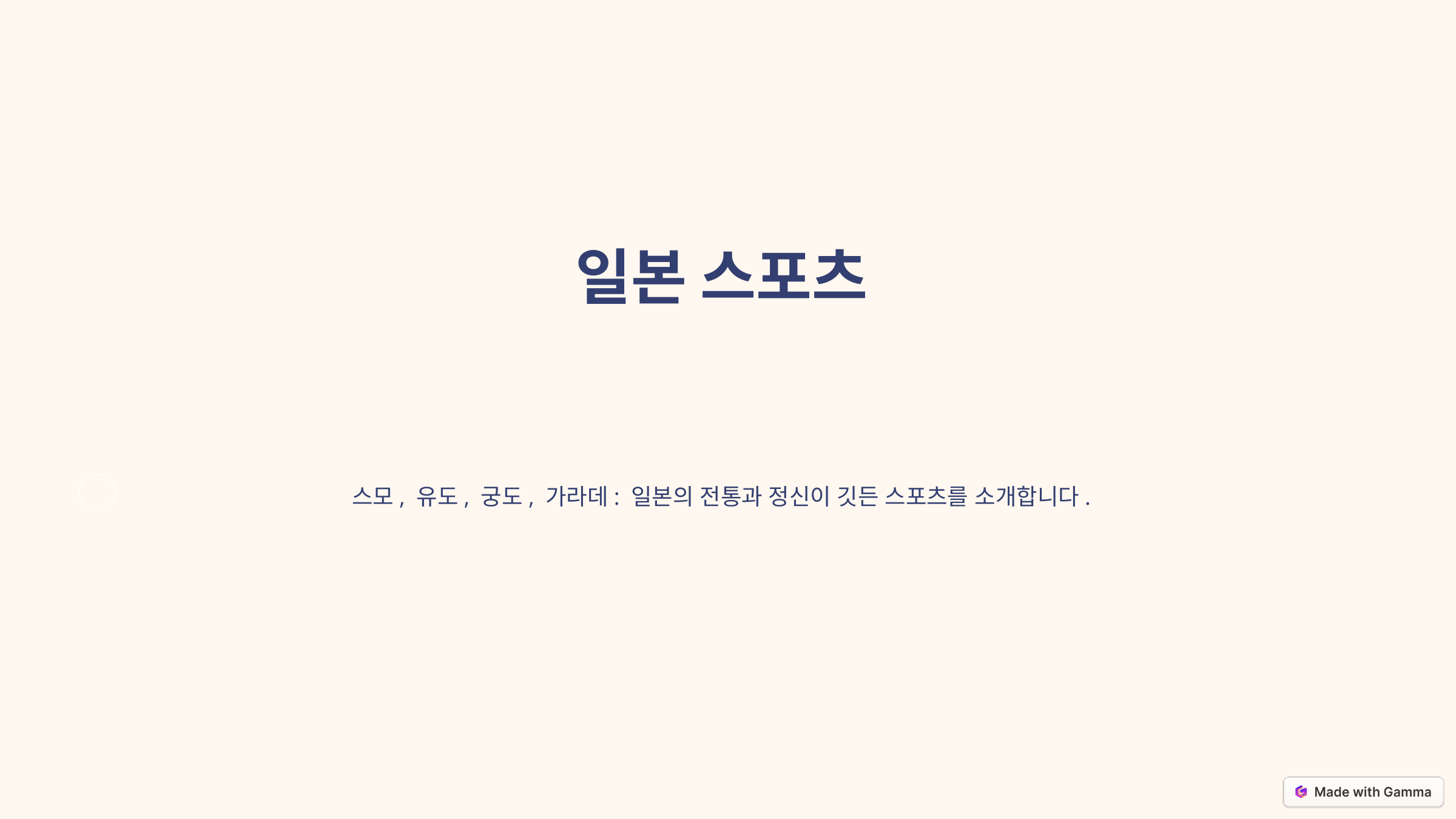

일본 스포츠
스모, 유도, 궁도, 가라데: 일본의 전통과 정신이 깃든 스포츠를 소개합니다.